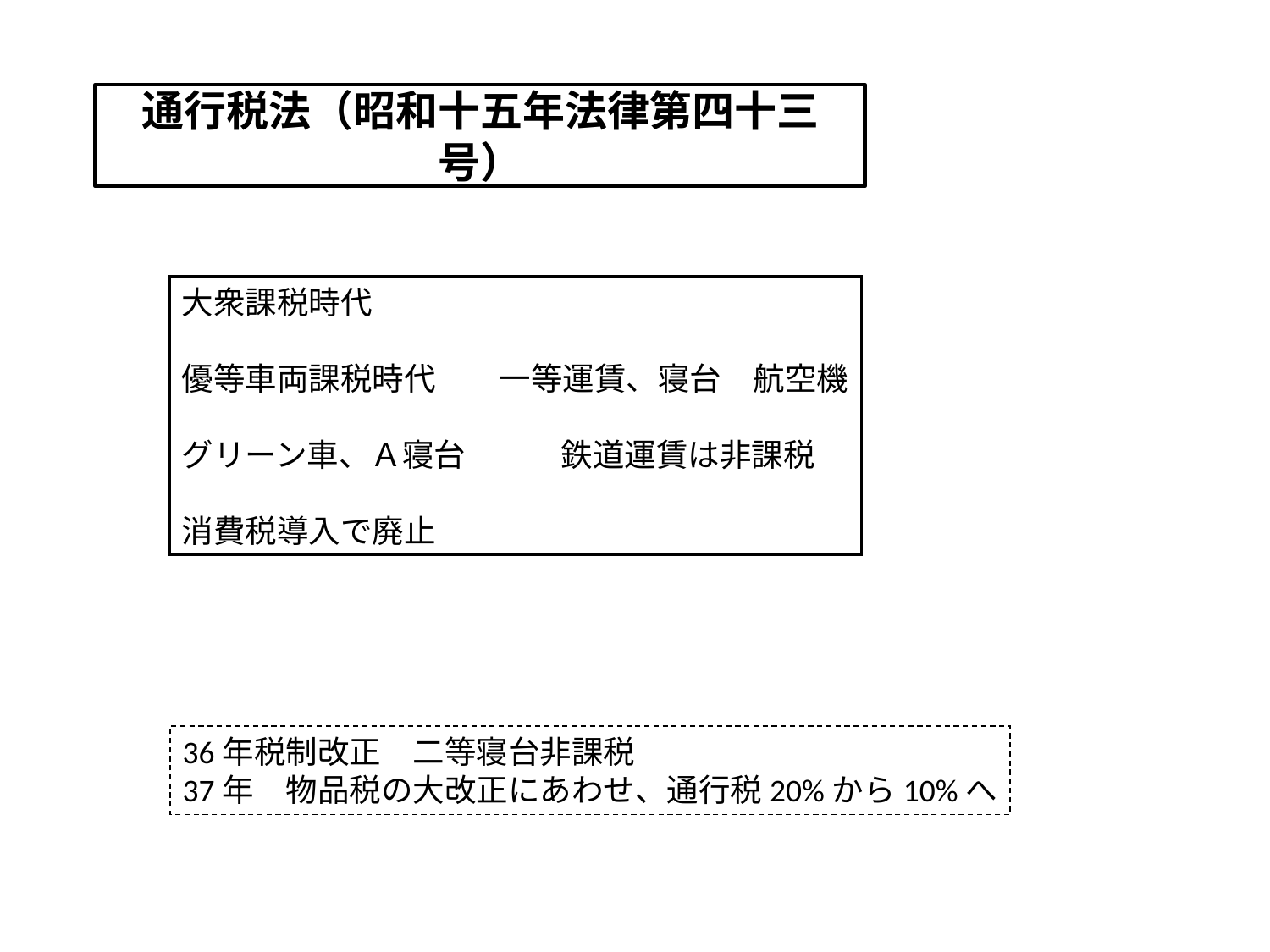

# 通行税法（昭和十五年法律第四十三号）
大衆課税時代

優等車両課税時代　　一等運賃、寝台　航空機

グリーン車、Ａ寝台　　　鉄道運賃は非課税

消費税導入で廃止
36年税制改正　二等寝台非課税
37年　物品税の大改正にあわせ、通行税20%から10%へ